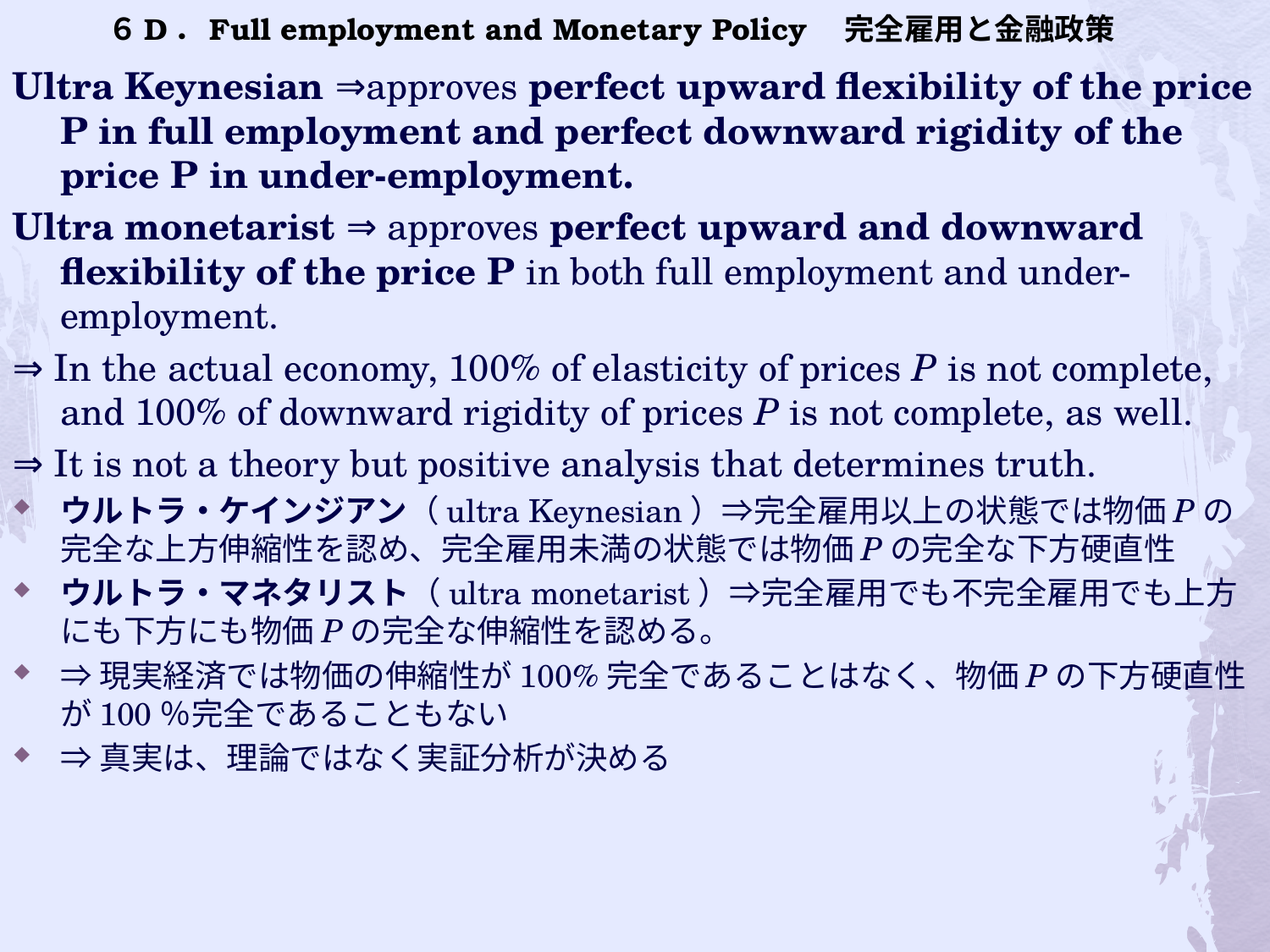

# ６D．Full employment and Monetary Policy   完全雇用と金融政策
Ultra Keynesian ⇒approves perfect upward flexibility of the price P in full employment and perfect downward rigidity of the price P in under-employment.
Ultra monetarist ⇒ approves perfect upward and downward flexibility of the price P in both full employment and under-employment.
⇒ In the actual economy, 100% of elasticity of prices P is not complete, and 100% of downward rigidity of prices P is not complete, as well.
⇒ It is not a theory but positive analysis that determines truth.
ウルトラ・ケインジアン（ultra Keynesian）⇒完全雇用以上の状態では物価Pの完全な上方伸縮性を認め、完全雇用未満の状態では物価Pの完全な下方硬直性
ウルトラ・マネタリスト（ultra monetarist）⇒完全雇用でも不完全雇用でも上方にも下方にも物価Pの完全な伸縮性を認める。
⇒現実経済では物価の伸縮性が100%完全であることはなく、物価Pの下方硬直性が100％完全であることもない
⇒真実は、理論ではなく実証分析が決める